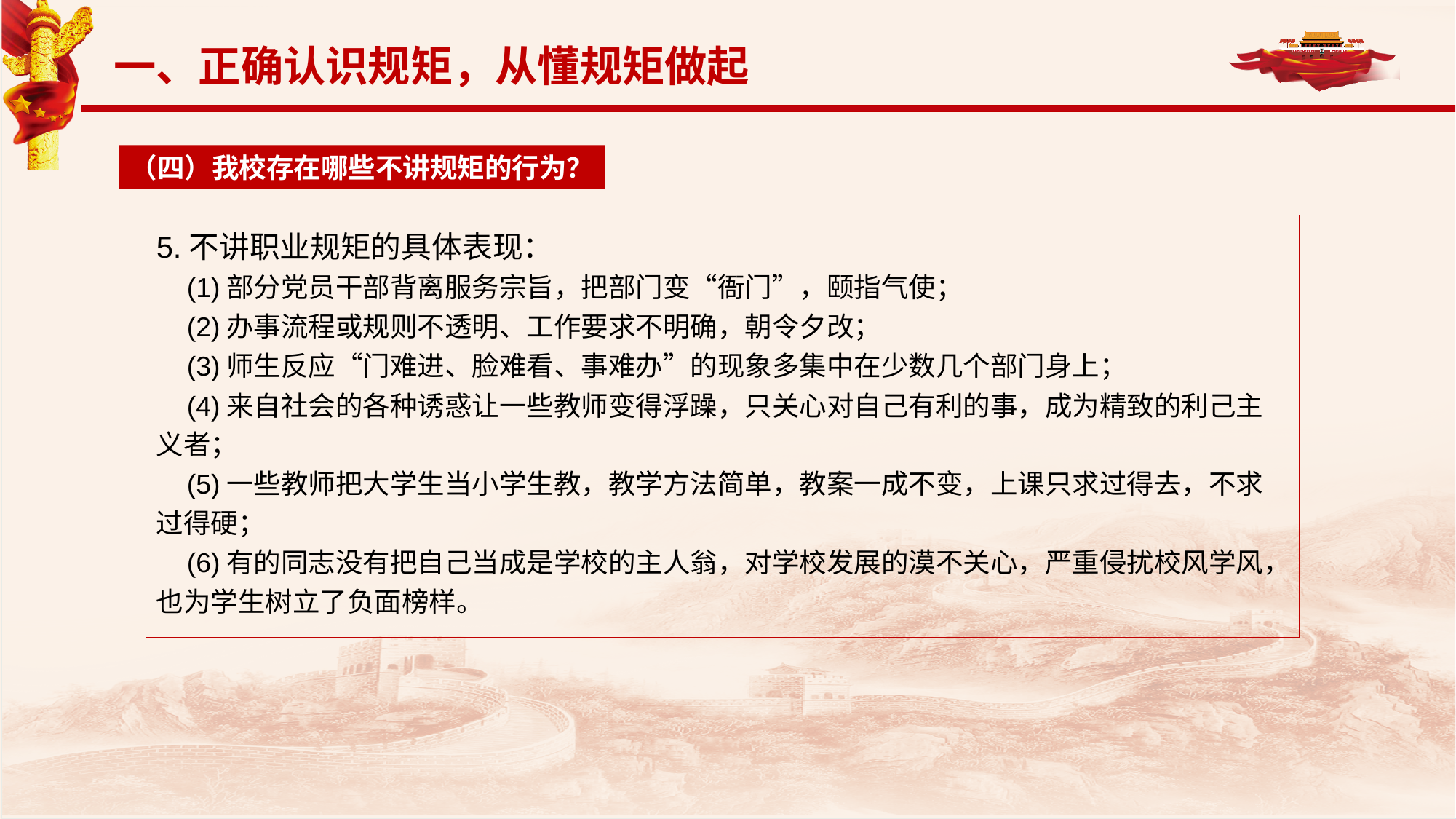

一、正确认识规矩，从懂规矩做起
（四）我校存在哪些不讲规矩的行为？
5.不讲职业规矩的具体表现：
    (1)部分党员干部背离服务宗旨，把部门变“衙门”，颐指气使；
    (2)办事流程或规则不透明、工作要求不明确，朝令夕改；
    (3)师生反应“门难进、脸难看、事难办”的现象多集中在少数几个部门身上；
    (4)来自社会的各种诱惑让一些教师变得浮躁，只关心对自己有利的事，成为精致的利己主义者；
    (5)一些教师把大学生当小学生教，教学方法简单，教案一成不变，上课只求过得去，不求过得硬；
    (6)有的同志没有把自己当成是学校的主人翁，对学校发展的漠不关心，严重侵扰校风学风，也为学生树立了负面榜样。